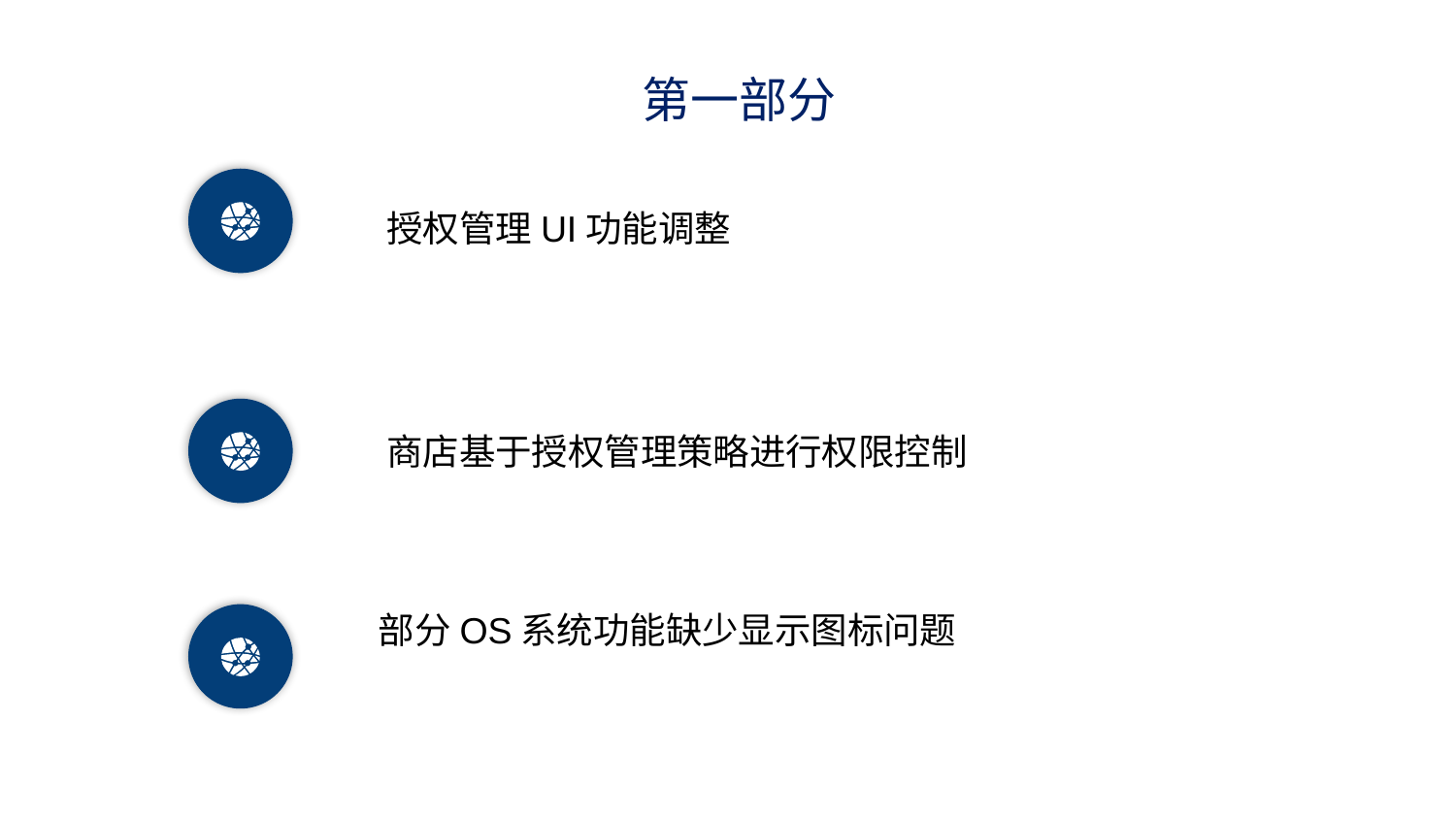

第一部分

授权管理UI功能调整

商店基于授权管理策略进行权限控制
部分OS系统功能缺少显示图标问题